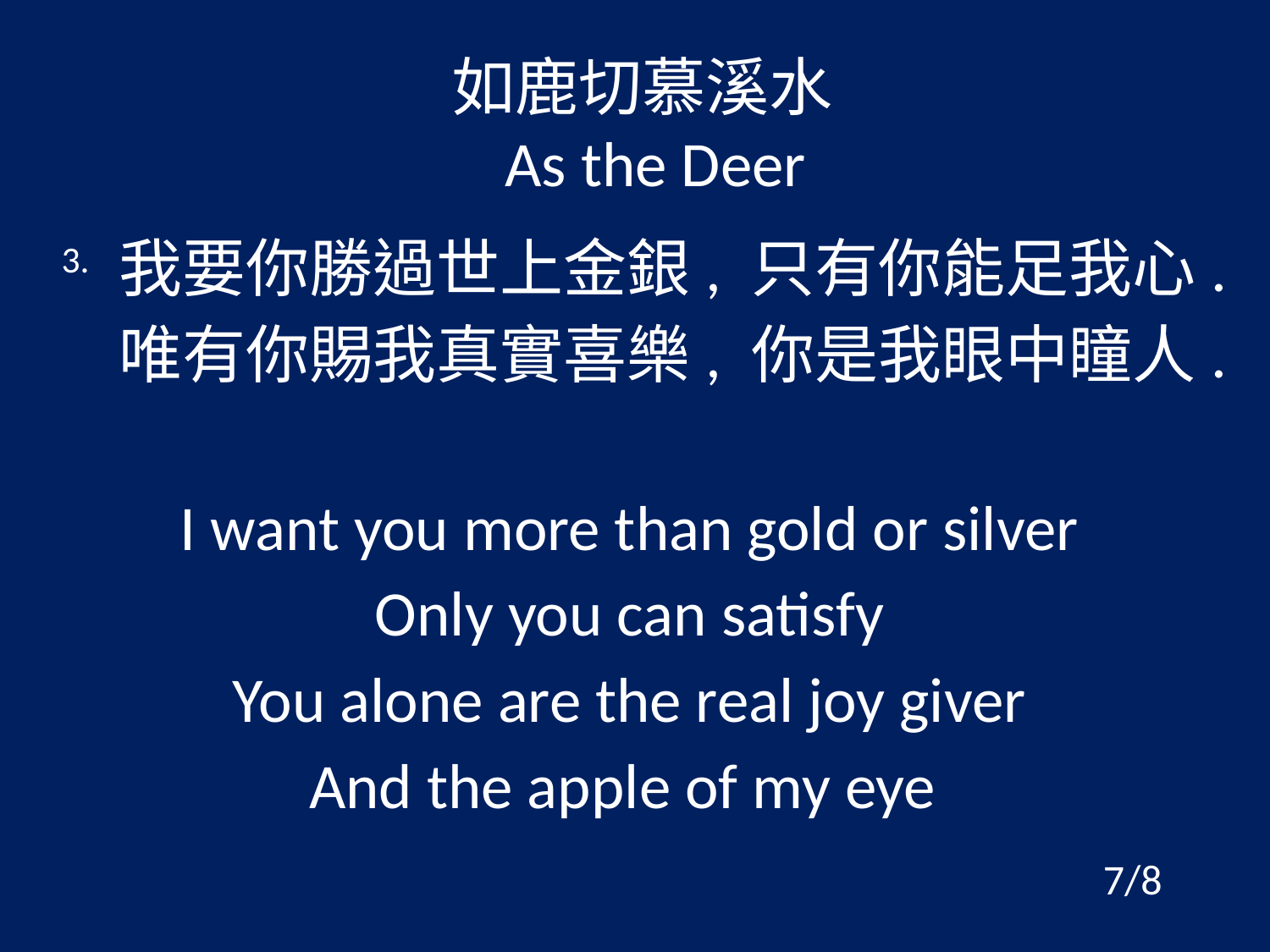

如鹿切慕溪水
As the Deer
 3. 我要你勝過世上金銀, 只有你能足我心.
    唯有你賜我真實喜樂, 你是我眼中瞳人.

I want you more than gold or silver
Only you can satisfy
You alone are the real joy giver
And the apple of my eye

7/8